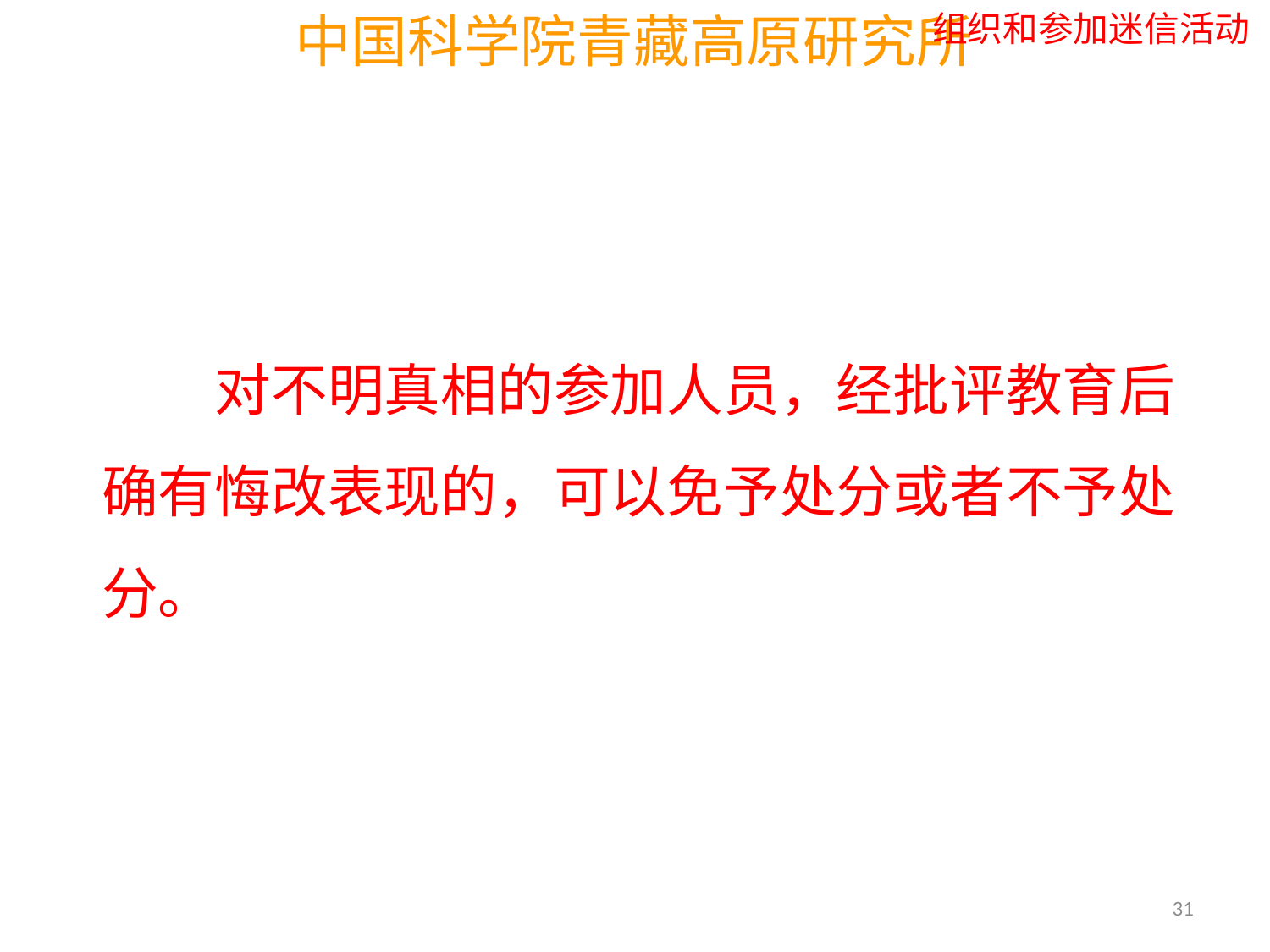

组织和参加迷信活动
　　对不明真相的参加人员，经批评教育后确有悔改表现的，可以免予处分或者不予处分。
31